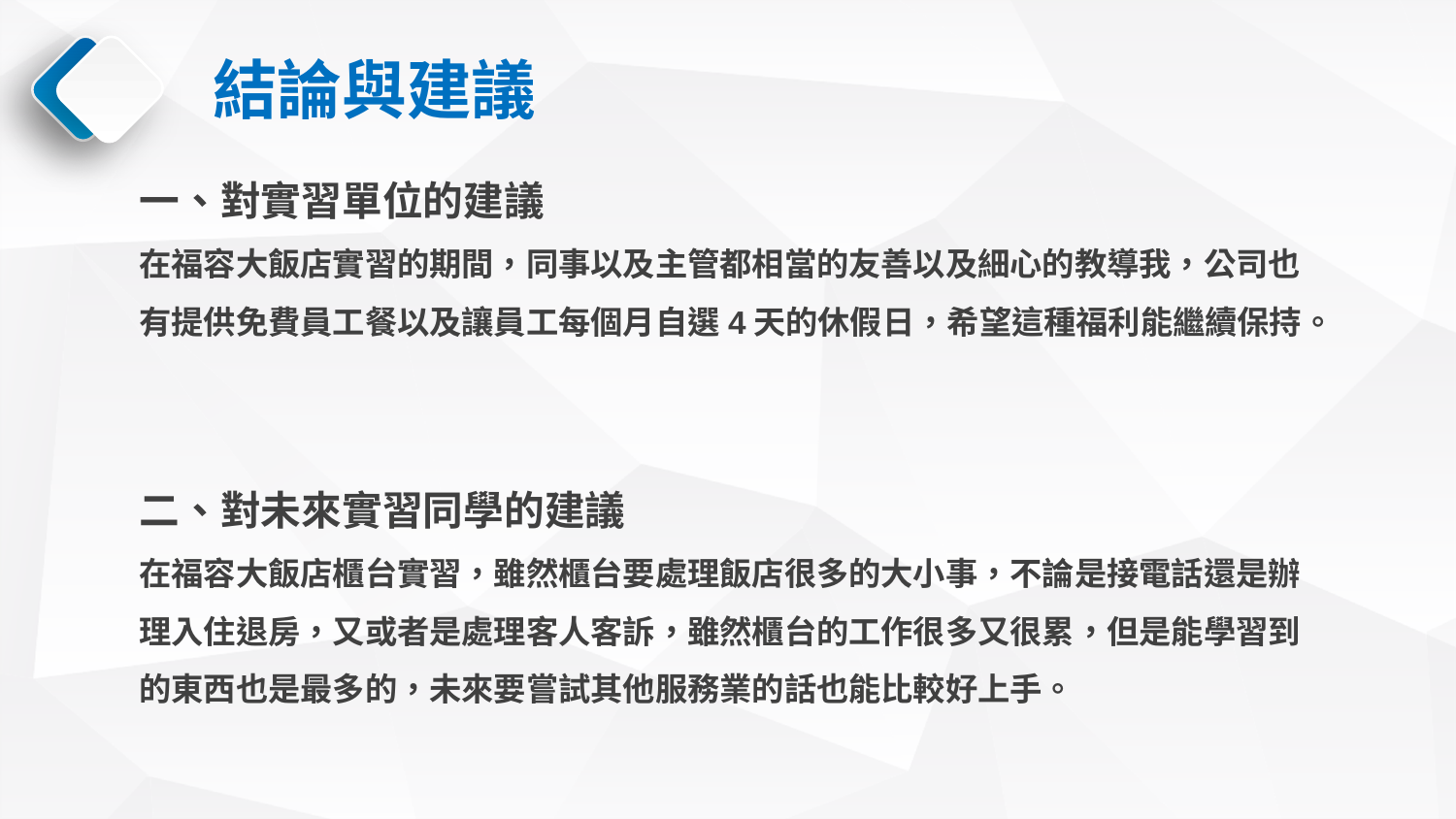

結論與建議
一、對實習單位的建議
在福容大飯店實習的期間，同事以及主管都相當的友善以及細心的教導我，公司也有提供免費員工餐以及讓員工每個月自選4天的休假日，希望這種福利能繼續保持。

二、對未來實習同學的建議
在福容大飯店櫃台實習，雖然櫃台要處理飯店很多的大小事，不論是接電話還是辦理入住退房，又或者是處理客人客訴，雖然櫃台的工作很多又很累，但是能學習到的東西也是最多的，未來要嘗試其他服務業的話也能比較好上手。